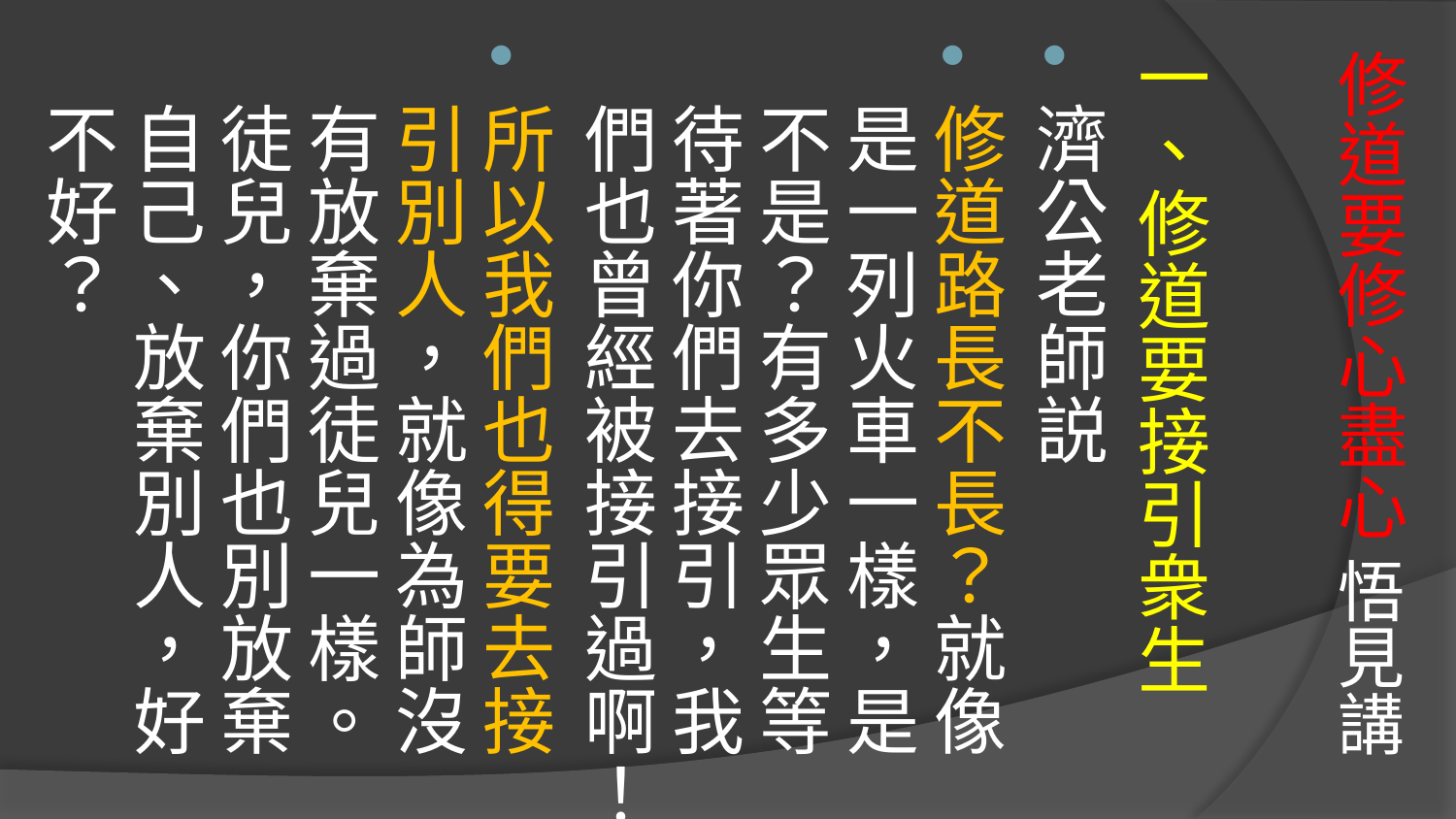

# 修道要修心盡心 悟見講
一、修道要接引衆生
濟公老師説
修道路長不長？就像是一列火車一樣，是不是？有多少眾生等待著你們去接引，我們也曾經被接引過啊！
所以我們也得要去接引別人，就像為師沒有放棄過徒兒一樣。徒兒，你們也別放棄自己、放棄別人，好不好？